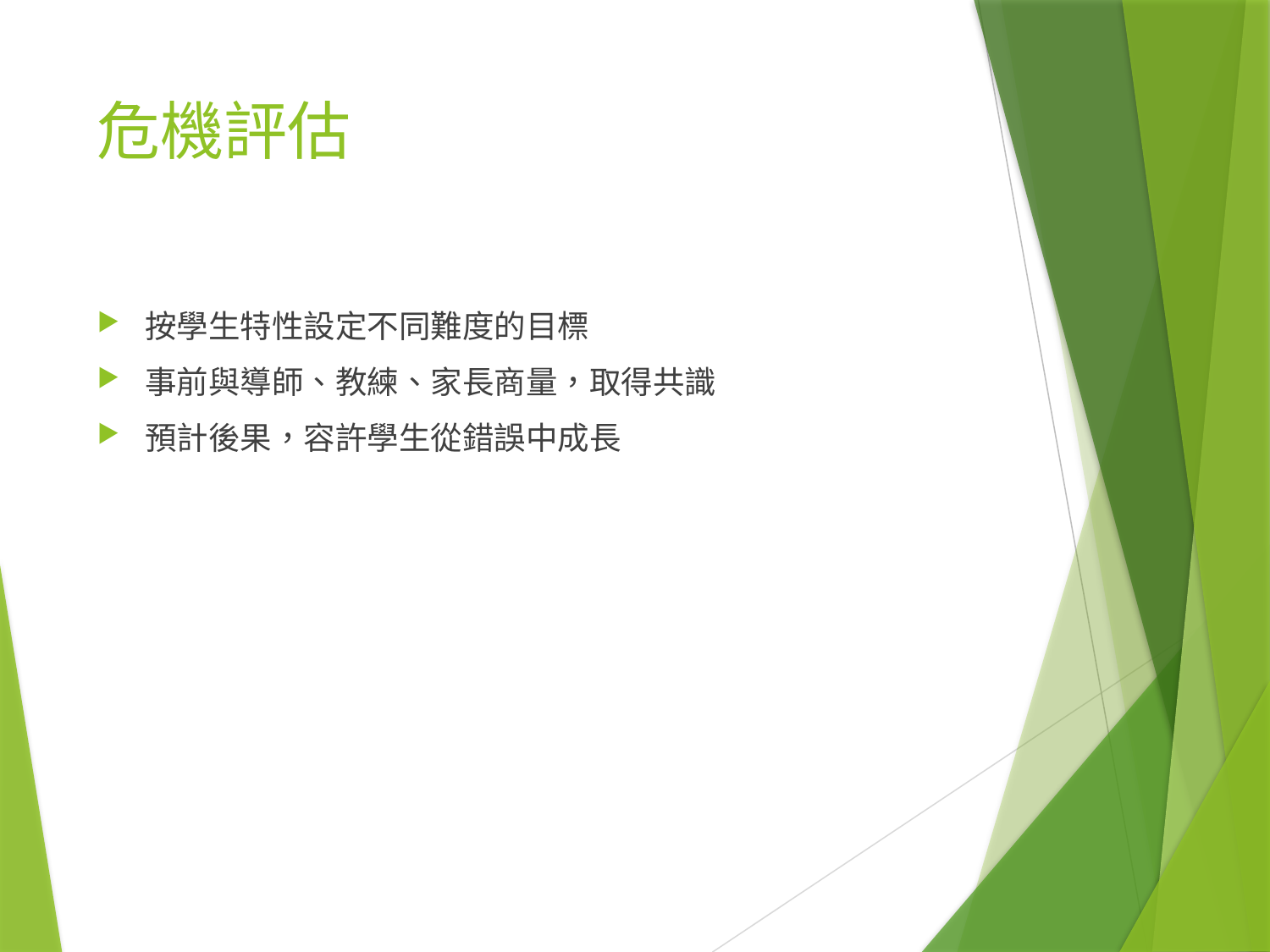

# 危機評估
按學生特性設定不同難度的目標
事前與導師、教練、家長商量，取得共識
預計後果，容許學生從錯誤中成長